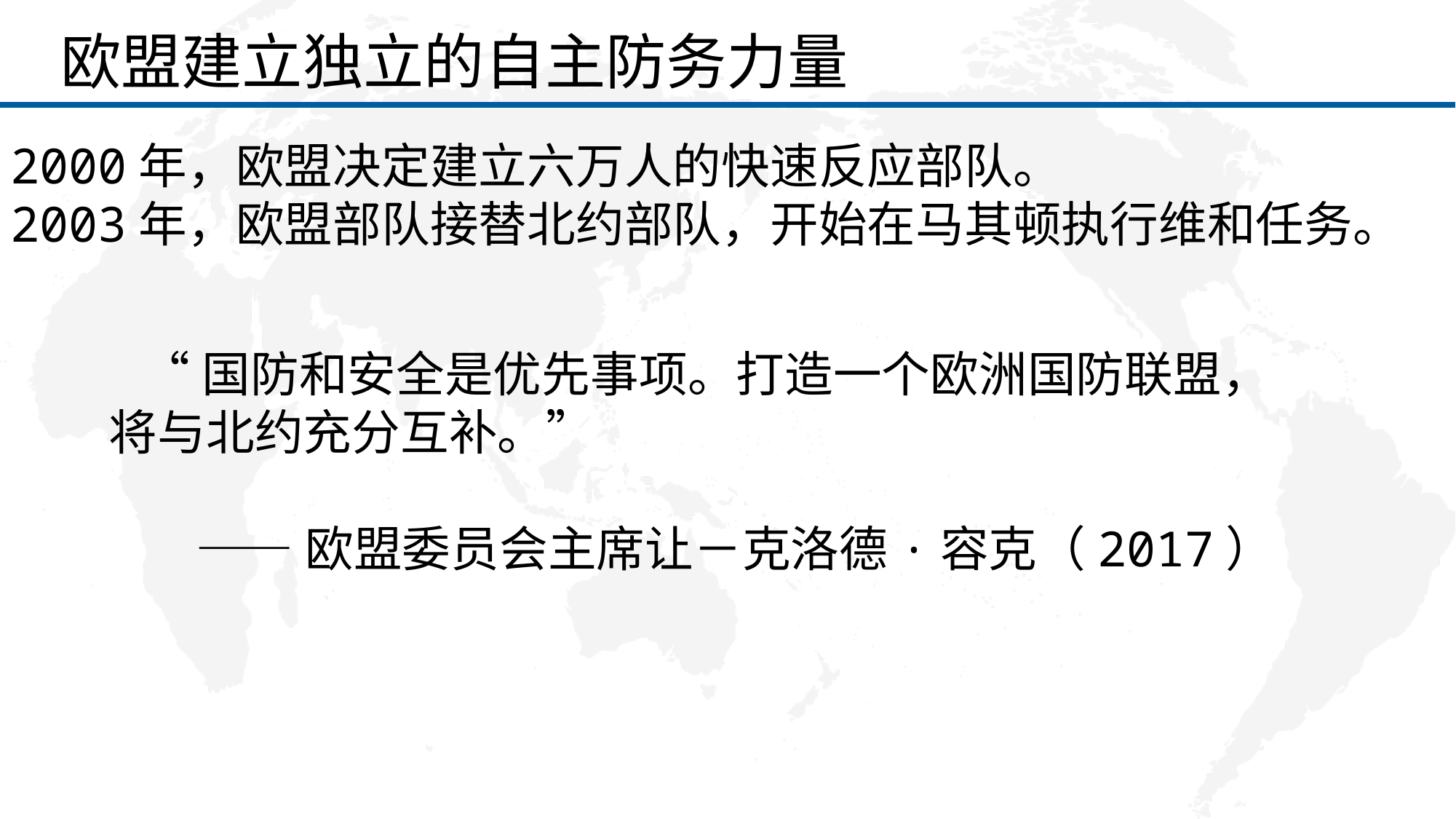

欧盟建立独立的自主防务力量
2000年，欧盟决定建立六万人的快速反应部队。
2003年，欧盟部队接替北约部队，开始在马其顿执行维和任务。
   “国防和安全是优先事项。打造一个欧洲国防联盟，将与北约充分互补。”

        ——欧盟委员会主席让－克洛德·容克（2017）